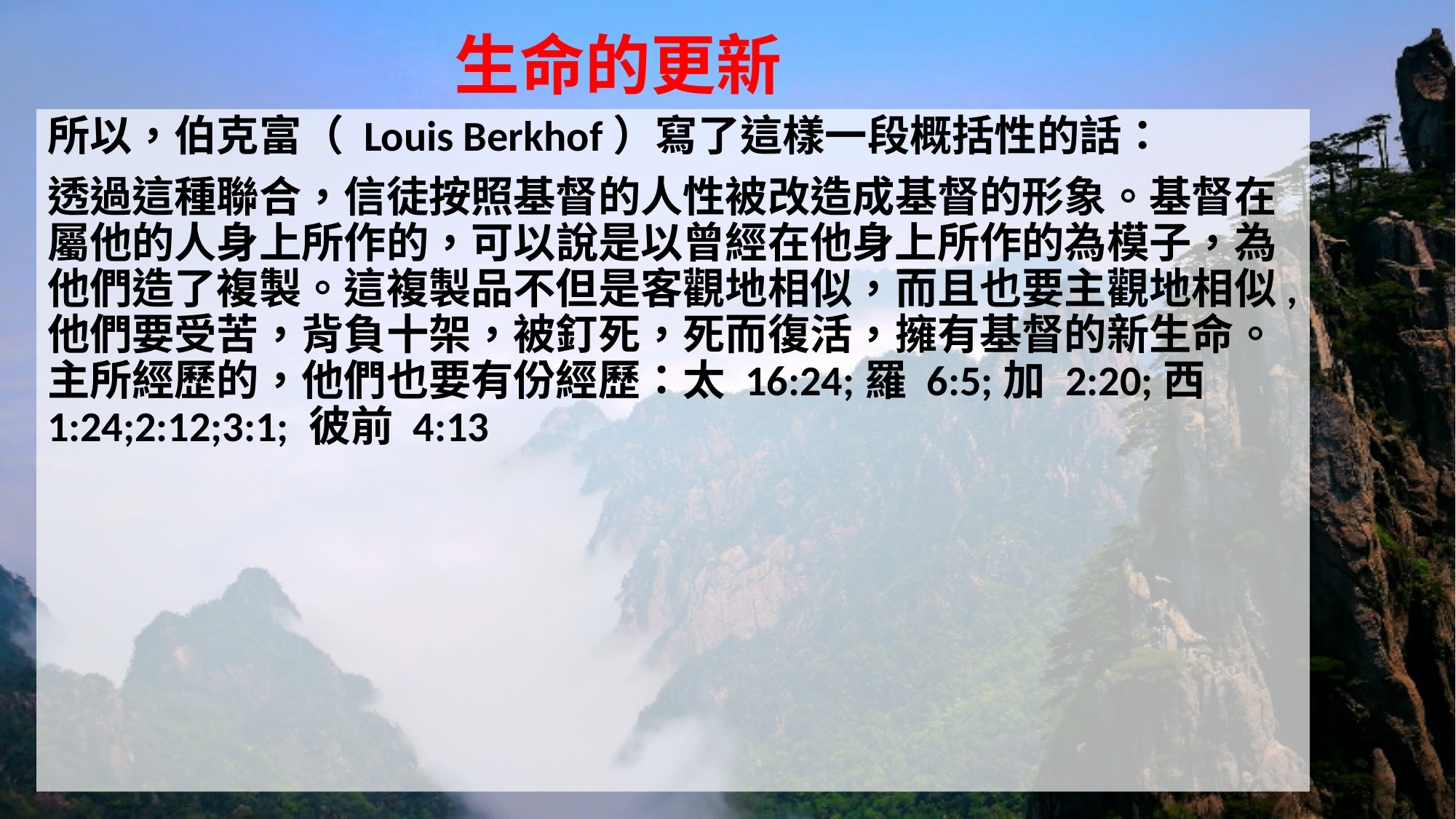

# 生命的更新
所以，伯克富（ Louis Berkhof）寫了這樣一段概括性的話：
透過這種聯合，信徒按照基督的人性被改造成基督的形象。基督在屬他的人身上所作的，可以說是以曾經在他身上所作的為模子，為他們造了複製。這複製品不但是客觀地相似，而且也要主觀地相似, 他們要受苦，背負十架，被釘死，死而復活，擁有基督的新生命。主所經歷的，他們也要有份經歷：太 16:24;羅 6:5;加 2:20;西1:24;2:12;3:1; 彼前 4:13